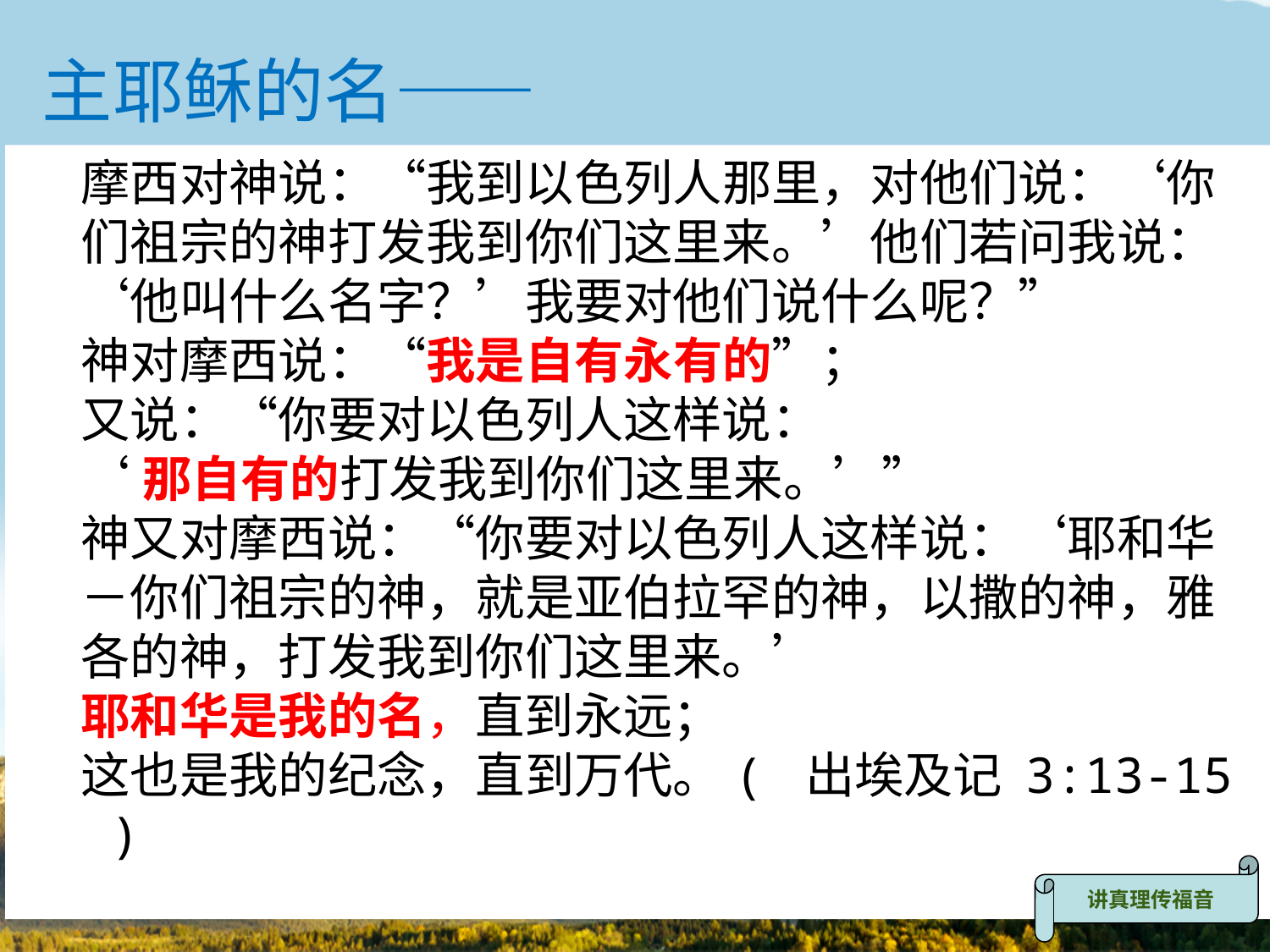

主耶稣的名——
摩西对神说：“我到以色列人那里，对他们说：‘你们祖宗的神打发我到你们这里来。’他们若问我说：‘他叫什么名字？’我要对他们说什么呢？”
神对摩西说：“我是自有永有的”；
又说：“你要对以色列人这样说：
‘那自有的打发我到你们这里来。’”
神又对摩西说：“你要对以色列人这样说：‘耶和华－你们祖宗的神，就是亚伯拉罕的神，以撒的神，雅各的神，打发我到你们这里来。’
耶和华是我的名，直到永远；
这也是我的纪念，直到万代。( 出埃及记 3:13-15  )
讲真理传福音